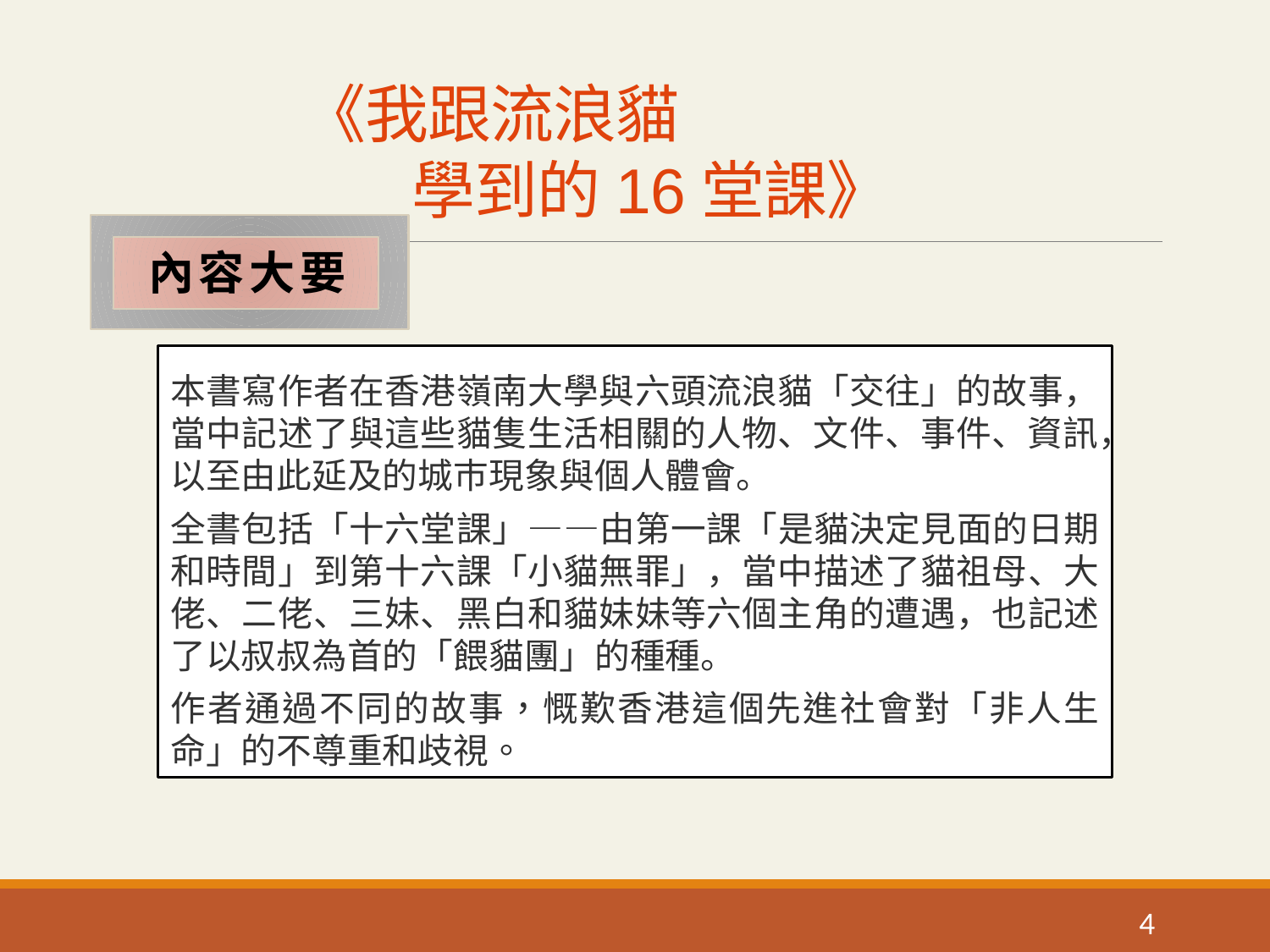

《我跟流浪貓
       學到的16堂課》

內容大要

本書寫作者在香港嶺南大學與六頭流浪貓「交往」的故事，當中記述了與這些貓隻生活相關的人物、文件、事件、資訊，以至由此延及的城巿現象與個人體會。
全書包括「十六堂課」——由第一課「是貓決定見面的日期和時間」到第十六課「小貓無罪」，當中描述了貓祖母、大佬、二佬、三妹、黑白和貓妹妹等六個主角的遭遇，也記述了以叔叔為首的「餵貓團」的種種。
作者通過不同的故事，慨歎香港這個先進社會對「非人生命」的不尊重和歧視。
4